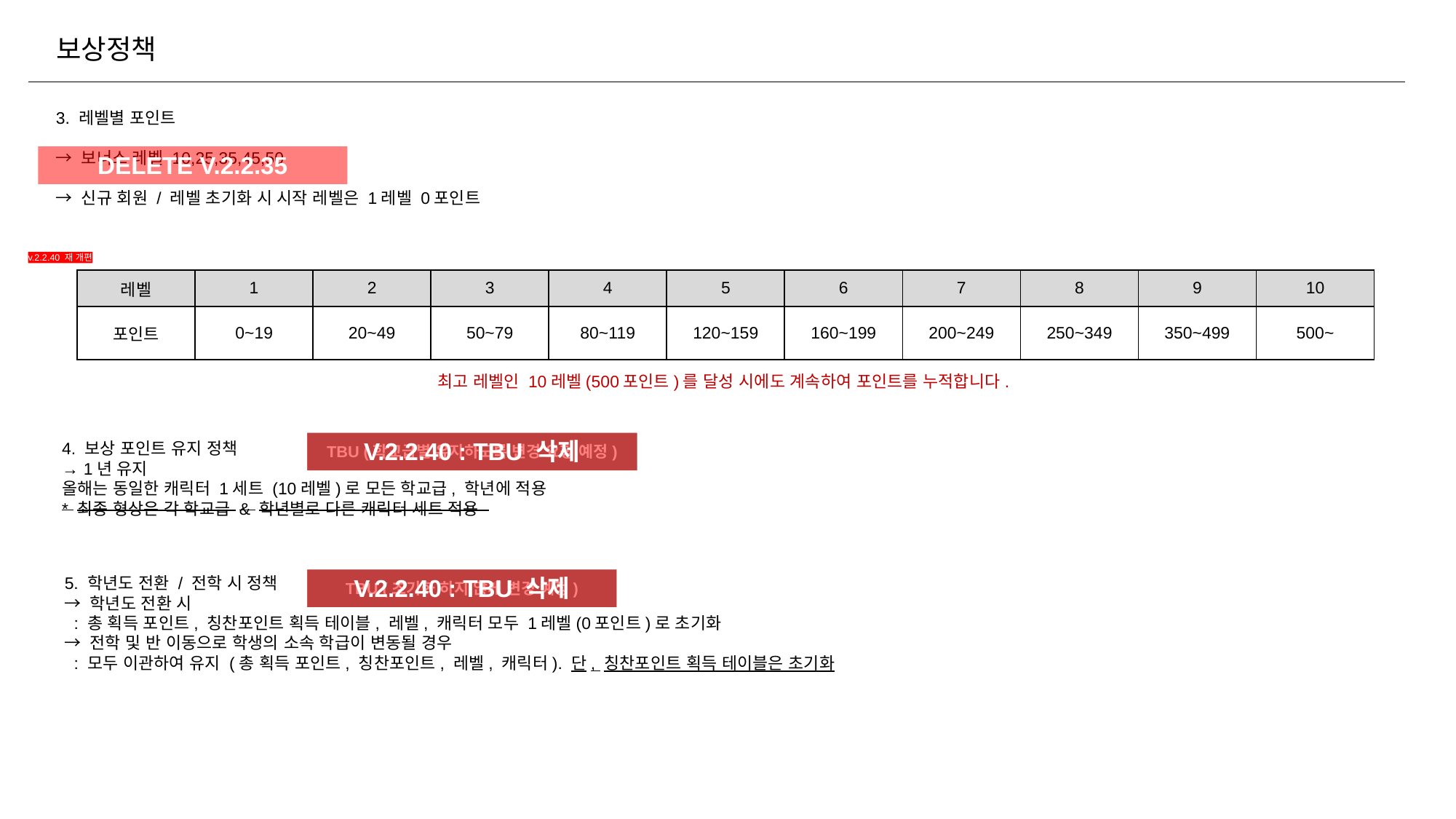

보상정책
3. 레벨별 포인트

→ 보너스 레벨 10,25,35,45,50

→ 신규 회원 / 레벨 초기화 시 시작 레벨은 1레벨 0포인트
DELETE V.2.2.35
v.2.2.40 재 개편
| 레벨 | 1 | 2 | 3 | 4 | 5 | 6 | 7 | 8 | 9 | 10 |
| --- | --- | --- | --- | --- | --- | --- | --- | --- | --- | --- |
| 포인트 | 0~19 | 20~49 | 50~79 | 80~119 | 120~159 | 160~199 | 200~249 | 250~349 | 350~499 | 500~ |
최고 레벨인 10레벨(500포인트)를 달성 시에도 계속하여 포인트를 누적합니다.
4. 보상 포인트 유지 정책
→ 1년 유지
올해는 동일한 캐릭터 1세트 (10레벨)로 모든 학교급, 학년에 적용
* 최종 형상은 각 학교급 & 학년별로 다른 캐릭터 세트 적용
V.2.2.40 : TBU 삭제
TBU (학교급별 유지하도록 변경 요청 예정)
5. 학년도 전환 / 전학 시 정책
→ 학년도 전환 시
  : 총 획득 포인트, 칭찬포인트 획득 테이블, 레벨, 캐릭터 모두 1레벨(0포인트)로 초기화
→ 전학 및 반 이동으로 학생의 소속 학급이 변동될 경우
  : 모두 이관하여 유지 (총 획득 포인트, 칭찬포인트, 레벨, 캐릭터). 단, 칭찬포인트 획득 테이블은 초기화
V.2.2.40 : TBU 삭제
TBU (초기화 하지 않게 변경 예정)